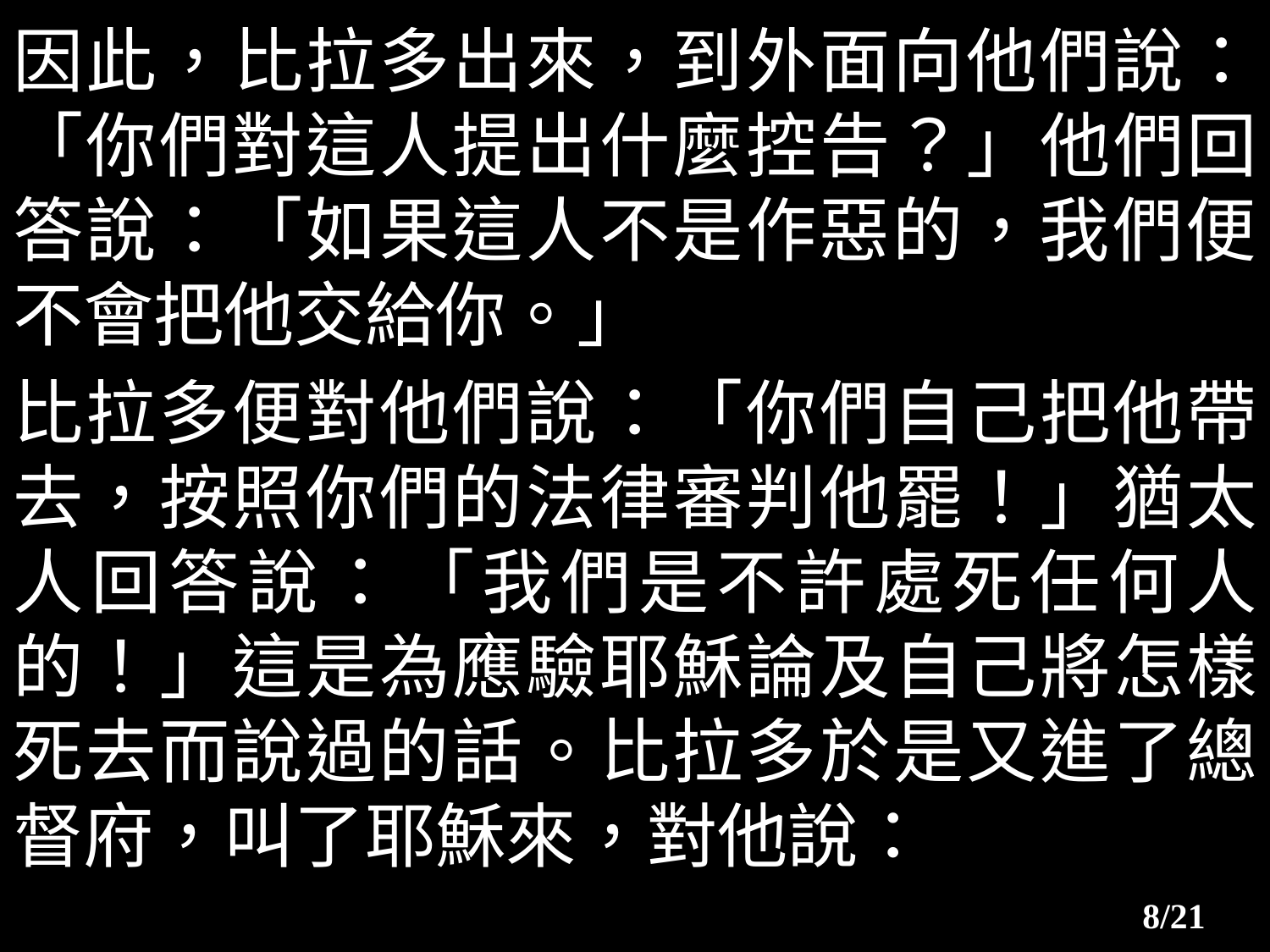

因此，比拉多出來，到外面向他們說：「你們對這人提出什麼控告？」他們回答說：「如果這人不是作惡的，我們便不會把他交給你。」
比拉多便對他們說：「你們自己把他帶去，按照你們的法律審判他罷！」猶太人回答說：「我們是不許處死任何人的！」這是為應驗耶穌論及自己將怎樣死去而說過的話。比拉多於是又進了總督府，叫了耶穌來，對他說：
8/21